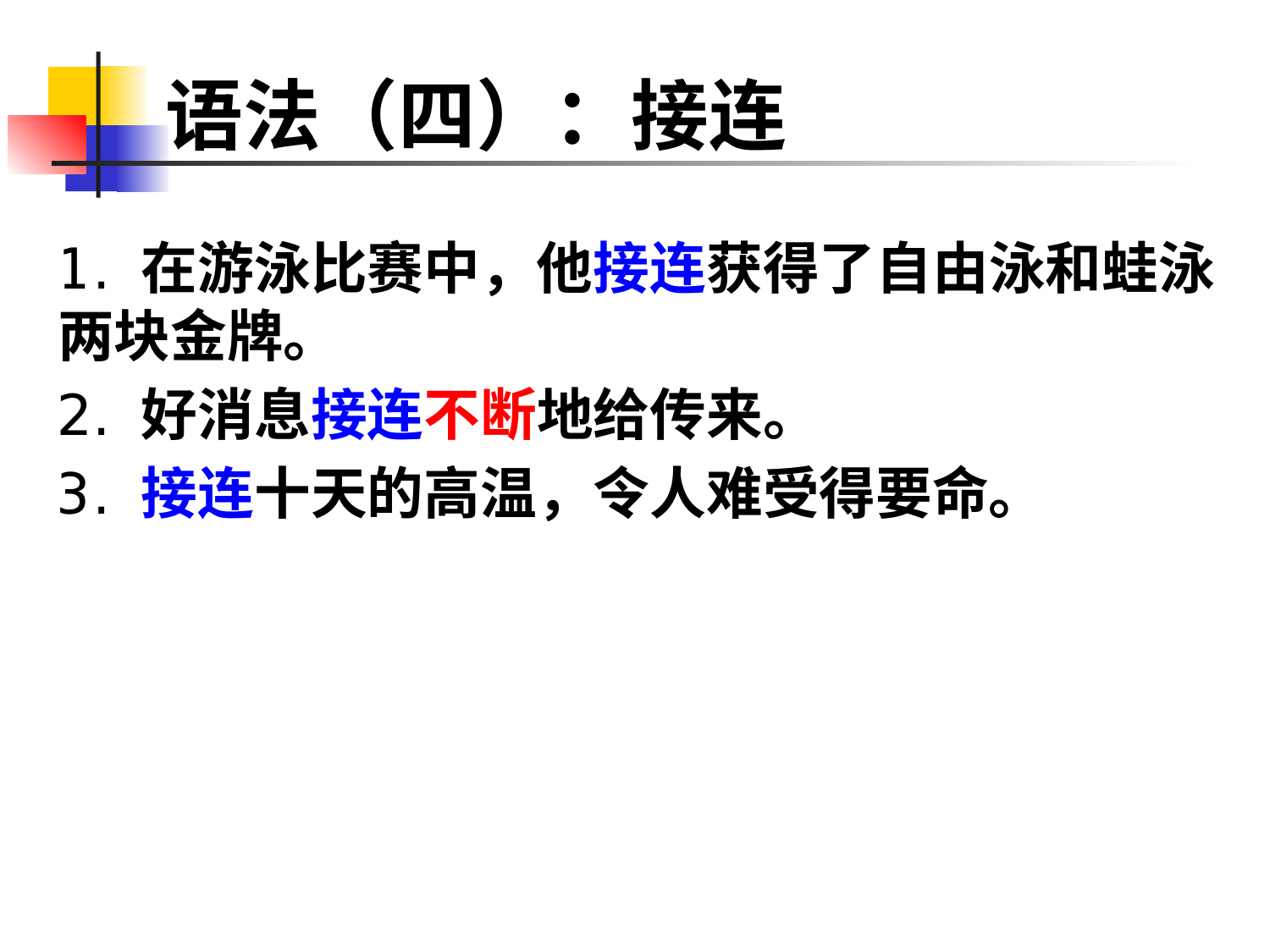

# 语法（四）：接连
1. 在游泳比赛中，他接连获得了自由泳和蛙泳两块金牌。
2. 好消息接连不断地给传来。
3. 接连十天的高温，令人难受得要命。